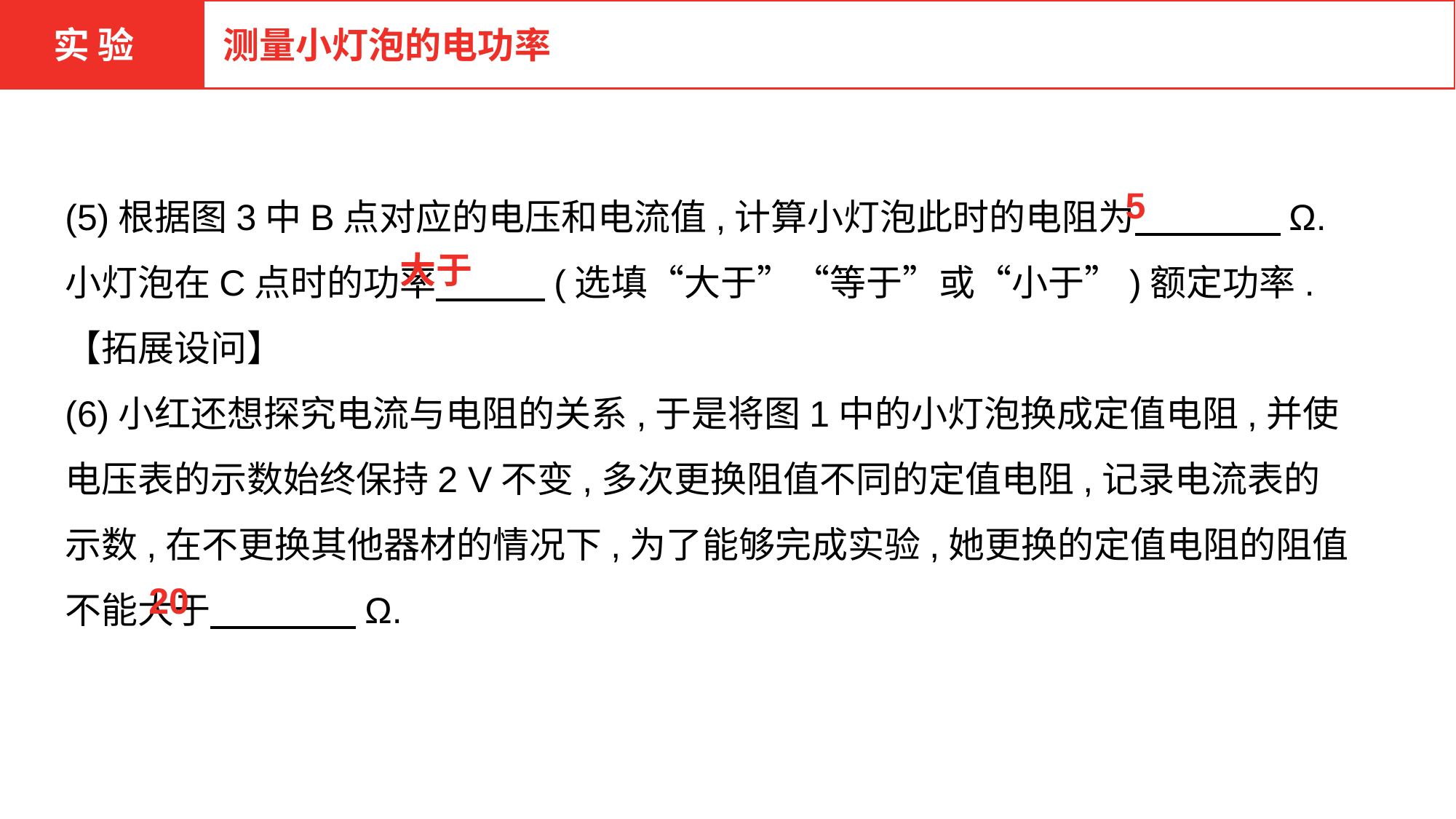

实 验
测量小灯泡的电功率
(5)根据图3中B点对应的电压和电流值,计算小灯泡此时的电阻为　　　　Ω.小灯泡在C点时的功率　　　(选填“大于”“等于”或“小于”)额定功率.
【拓展设问】
(6)小红还想探究电流与电阻的关系,于是将图1中的小灯泡换成定值电阻,并使电压表的示数始终保持2 V不变,多次更换阻值不同的定值电阻,记录电流表的示数,在不更换其他器材的情况下,为了能够完成实验,她更换的定值电阻的阻值不能大于　　　　Ω.

5
大于
20